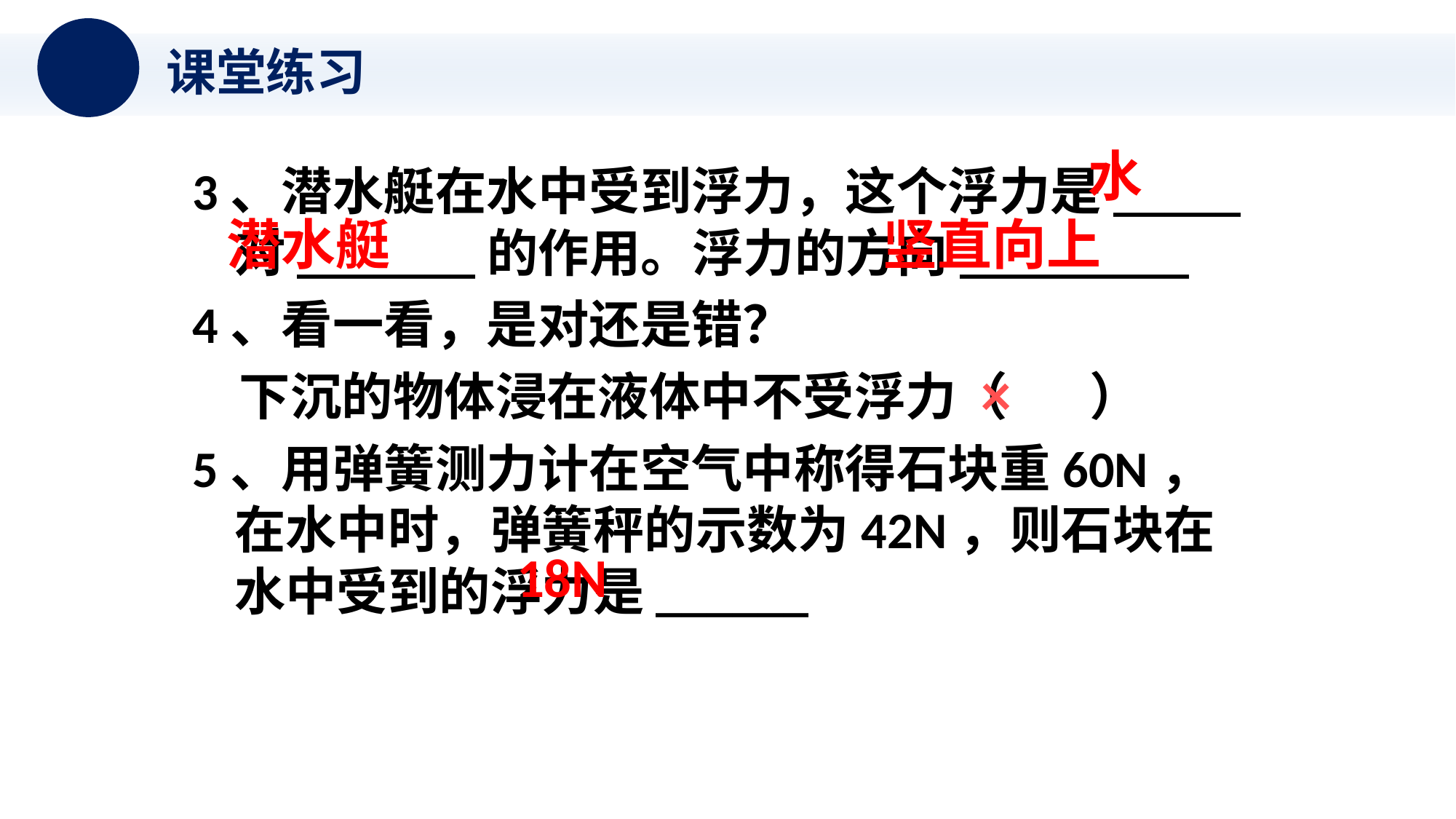

课堂练习

#
水
3、潜水艇在水中受到浮力，这个浮力是_____对_______的作用。浮力的方向_________
4、看一看，是对还是错？
   下沉的物体浸在液体中不受浮力（       ）
5、用弹簧测力计在空气中称得石块重60N，在水中时，弹簧秤的示数为42N，则石块在水中受到的浮力是______

潜水艇
竖直向上
 ×
18N
小猪快跑